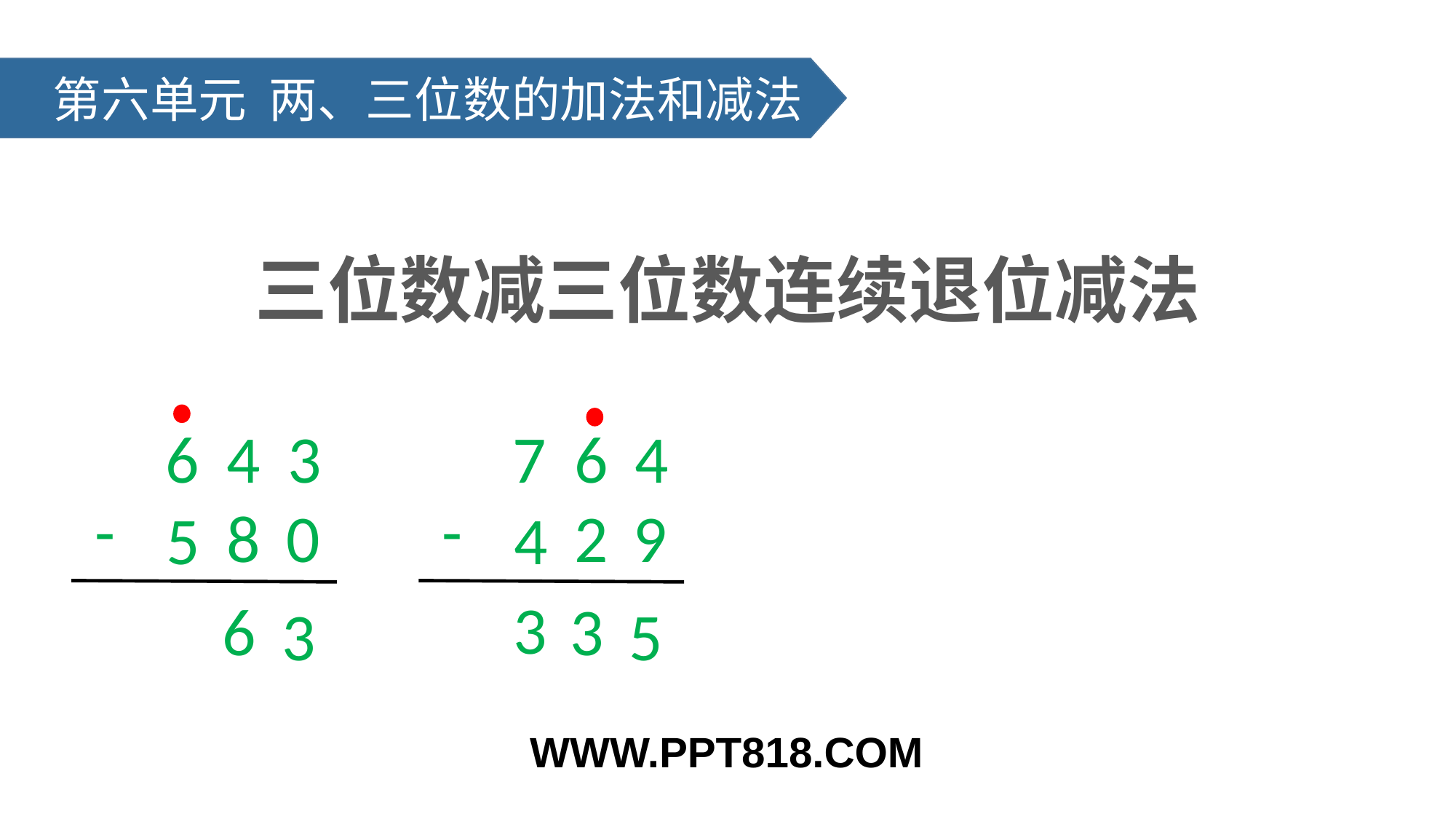

第六单元  两、三位数的加法和减法
三位数减三位数连续退位减法

6
4
3
-
8
0
5
6
3

7
6
4
-
2
9
4
3
3
5
WWW.PPT818.COM